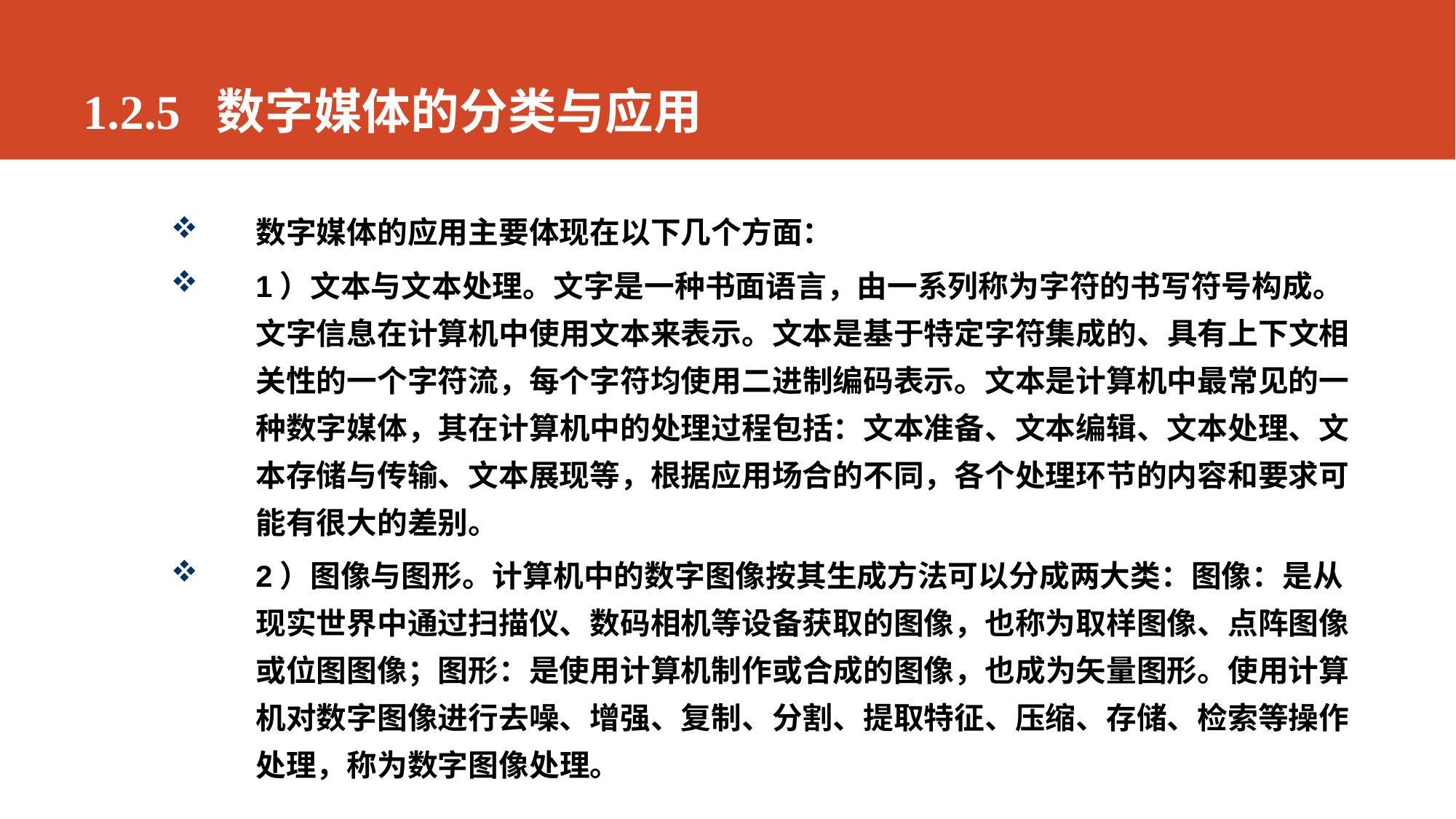

# 1.2.5  数字媒体的分类与应用
数字媒体的应用主要体现在以下几个方面：
1）文本与文本处理。文字是一种书面语言，由一系列称为字符的书写符号构成。文字信息在计算机中使用文本来表示。文本是基于特定字符集成的、具有上下文相关性的一个字符流，每个字符均使用二进制编码表示。文本是计算机中最常见的一种数字媒体，其在计算机中的处理过程包括：文本准备、文本编辑、文本处理、文本存储与传输、文本展现等，根据应用场合的不同，各个处理环节的内容和要求可能有很大的差别。
2）图像与图形。计算机中的数字图像按其生成方法可以分成两大类：图像：是从现实世界中通过扫描仪、数码相机等设备获取的图像，也称为取样图像、点阵图像或位图图像；图形：是使用计算机制作或合成的图像，也成为矢量图形。使用计算机对数字图像进行去噪、增强、复制、分割、提取特征、压缩、存储、检索等操作处理，称为数字图像处理。